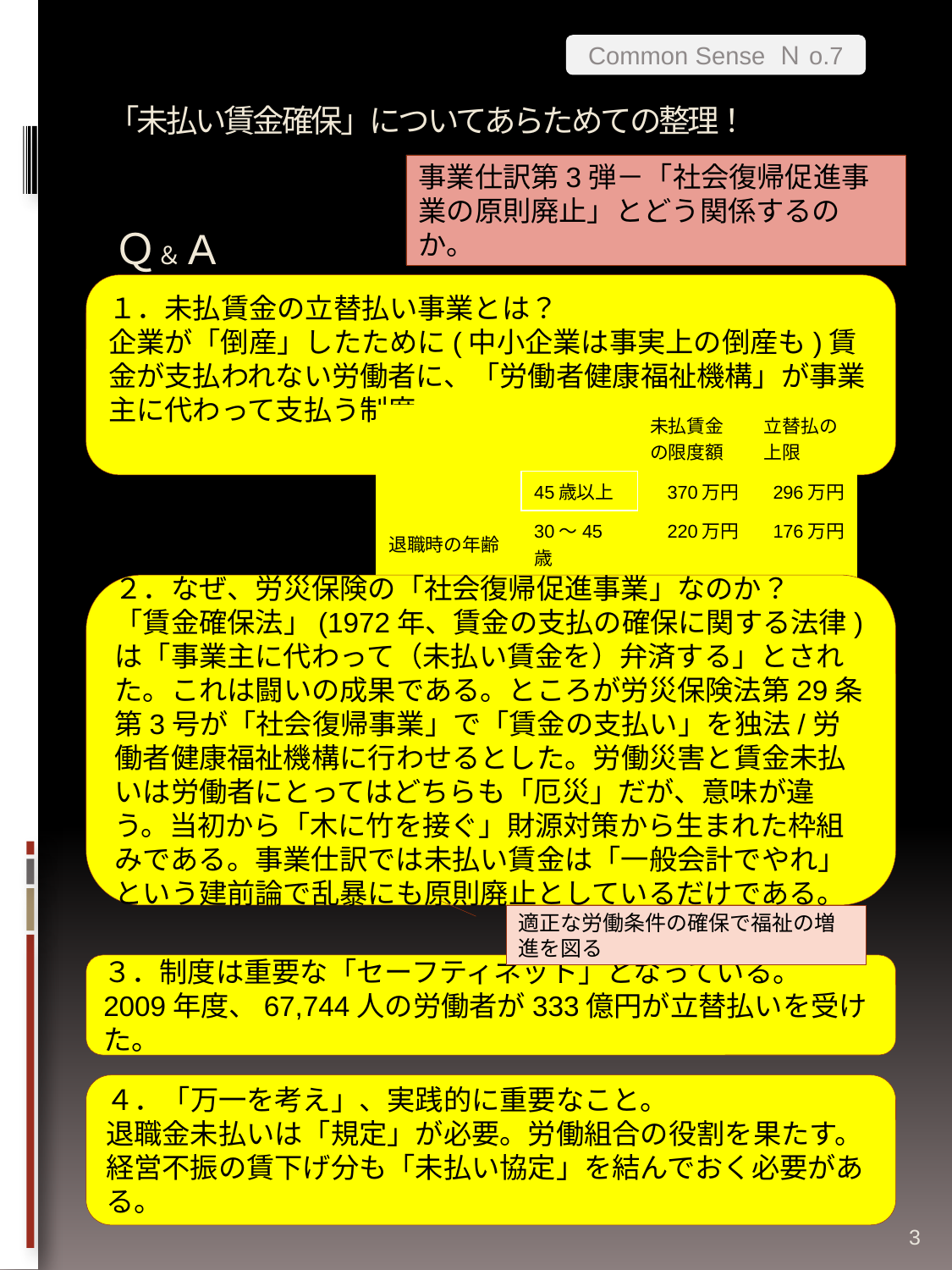

Common Sense Ｎo.7
# 「未払い賃金確保」についてあらためての整理！ 　 Ｑ＆A
事業仕訳第3弾－「社会復帰促進事業の原則廃止」とどう関係するのか。
１．未払賃金の立替払い事業とは？
企業が「倒産」したために(中小企業は事実上の倒産も)賃金が支払われない労働者に、「労働者健康福祉機構」が事業主に代わって支払う制度。

|  |  | 未払賃金の限度額 | 立替払の上限 |
| --- | --- | --- | --- |
| 退職時の年齢 | 45歳以上 | 370万円 | 296万円 |
|  | 30～45歳 | 220万円 | 176万円 |
|  | 30歳未満 | 110万円 | 88万円 |
２．なぜ、労災保険の「社会復帰促進事業」なのか？
「賃金確保法」(1972年、賃金の支払の確保に関する法律)は「事業主に代わって（未払い賃金を）弁済する」とされた。これは闘いの成果である。ところが労災保険法第29条第3号が「社会復帰事業」で「賃金の支払い」を独法/労働者健康福祉機構に行わせるとした。労働災害と賃金未払いは労働者にとってはどちらも「厄災」だが、意味が違う。当初から「木に竹を接ぐ」財源対策から生まれた枠組みである。事業仕訳では未払い賃金は「一般会計でやれ」という建前論で乱暴にも原則廃止としているだけである。
適正な労働条件の確保で福祉の増進を図る

３．制度は重要な「セーフティネット」となっている。
2009年度、67,744人の労働者が333億円が立替払いを受けた。

４．「万一を考え」、実践的に重要なこと。
退職金未払いは「規定」が必要。労働組合の役割を果たす。
経営不振の賃下げ分も「未払い協定」を結んでおく必要がある。
3